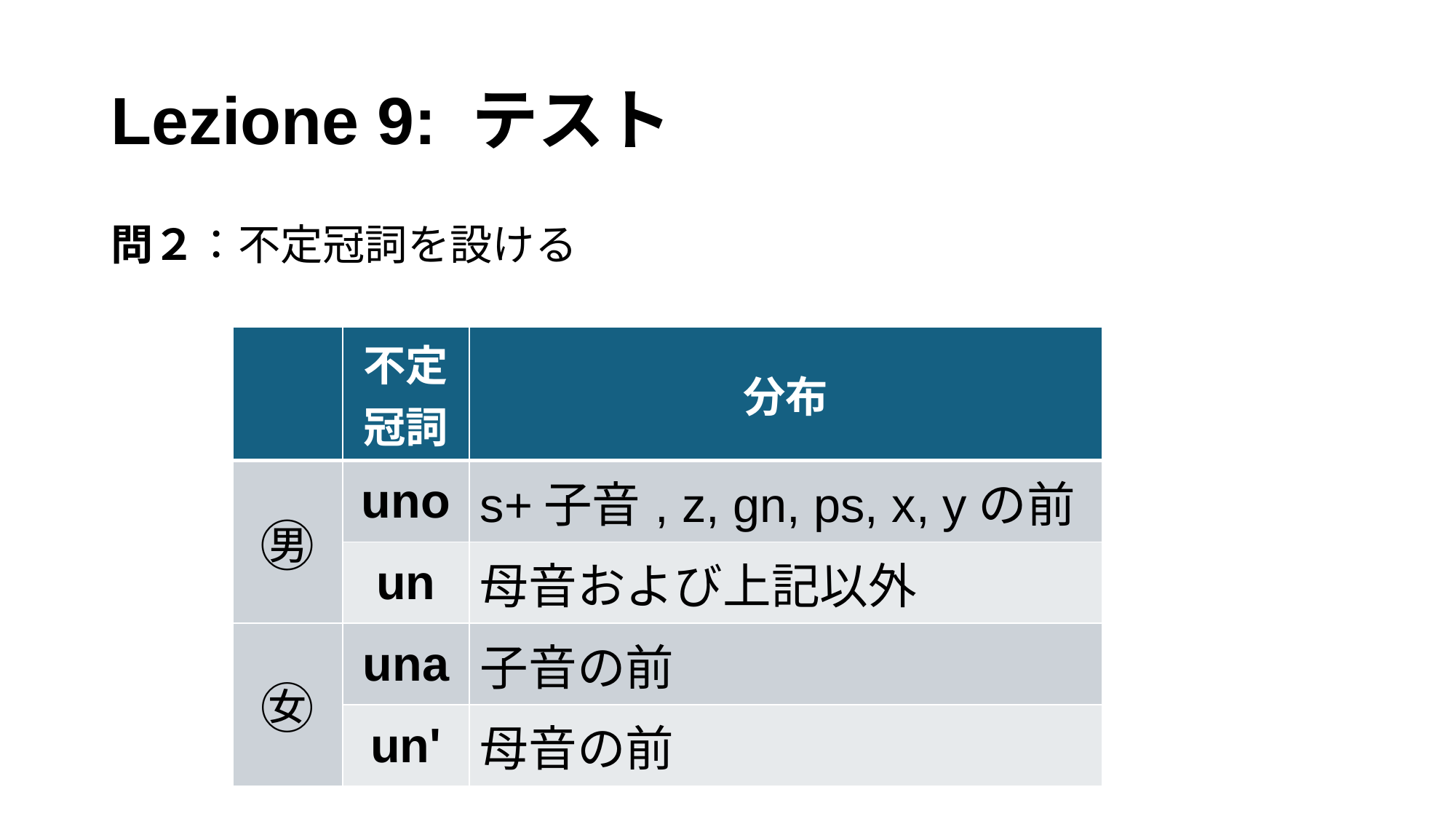

# Lezione 9: テスト
問２：不定冠詞を設ける

|  | 不定冠詞 | 分布 |
| --- | --- | --- |
| ㊚ | uno | s+子音, z, gn, ps, x, yの前 |
|  | un | 母音および上記以外 |
| ㊛ | una | 子音の前 |
|  | un' | 母音の前 |